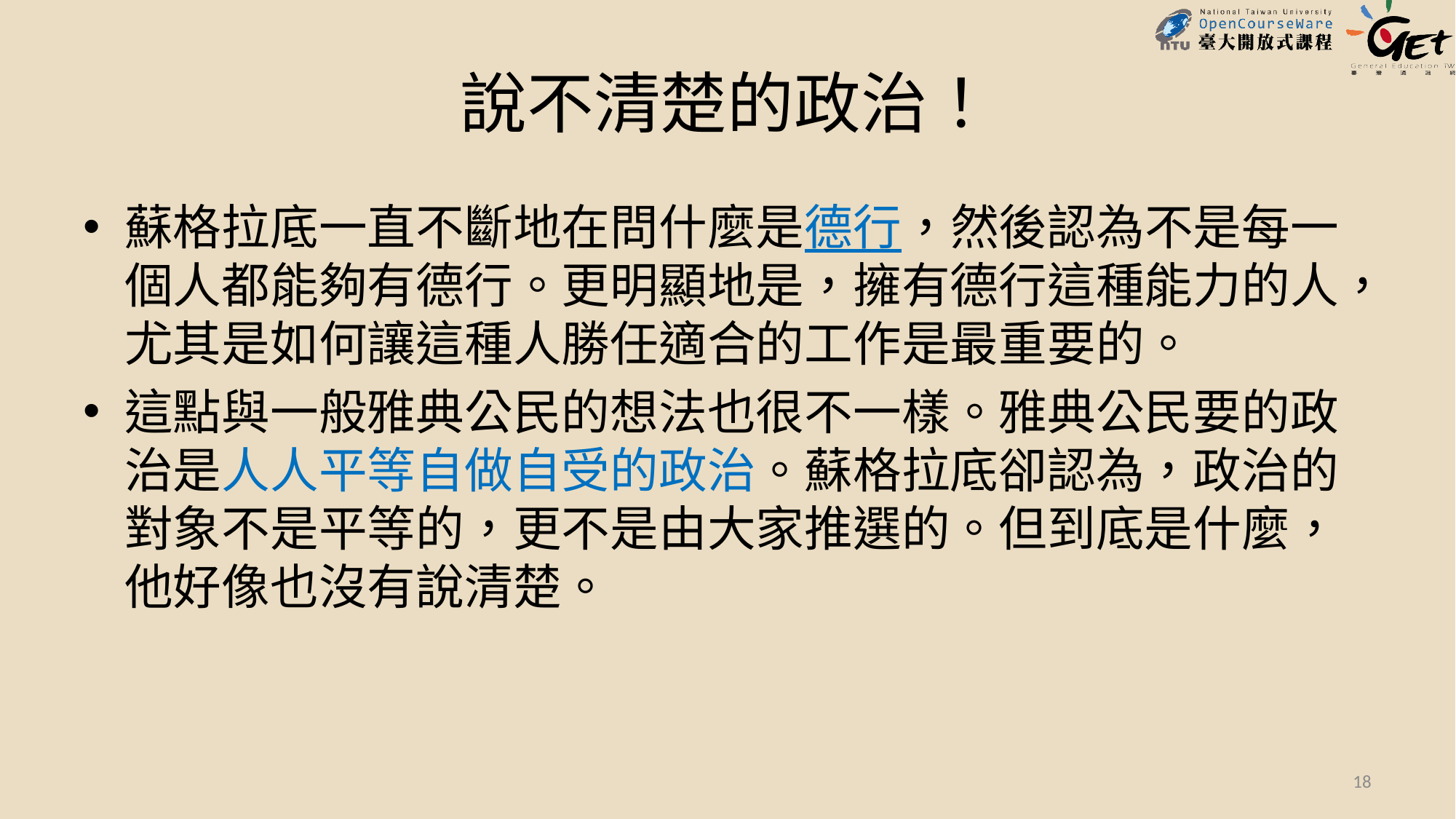

# 說不清楚的政治！
蘇格拉底一直不斷地在問什麼是德行，然後認為不是每一個人都能夠有德行。更明顯地是，擁有德行這種能力的人，尤其是如何讓這種人勝任適合的工作是最重要的。
這點與一般雅典公民的想法也很不一樣。雅典公民要的政治是人人平等自做自受的政治。蘇格拉底卻認為，政治的對象不是平等的，更不是由大家推選的。但到底是什麼，他好像也沒有說清楚。
18